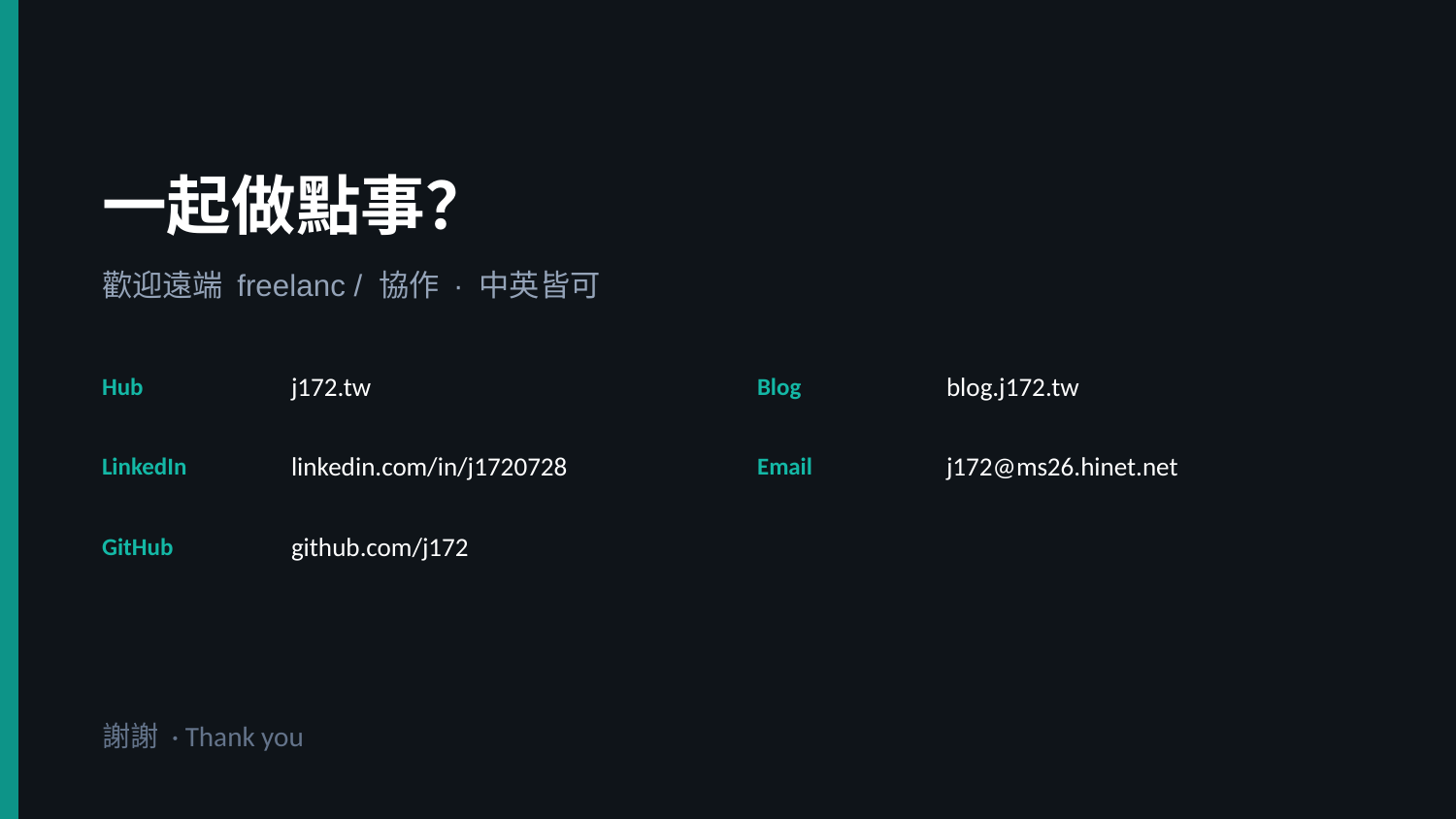

一起做點事？
歡迎遠端 freelanc / 協作 · 中英皆可
Hub
j172.tw
Blog
blog.j172.tw
LinkedIn
linkedin.com/in/j1720728
Email
j172@ms26.hinet.net
GitHub
github.com/j172
謝謝 · Thank you